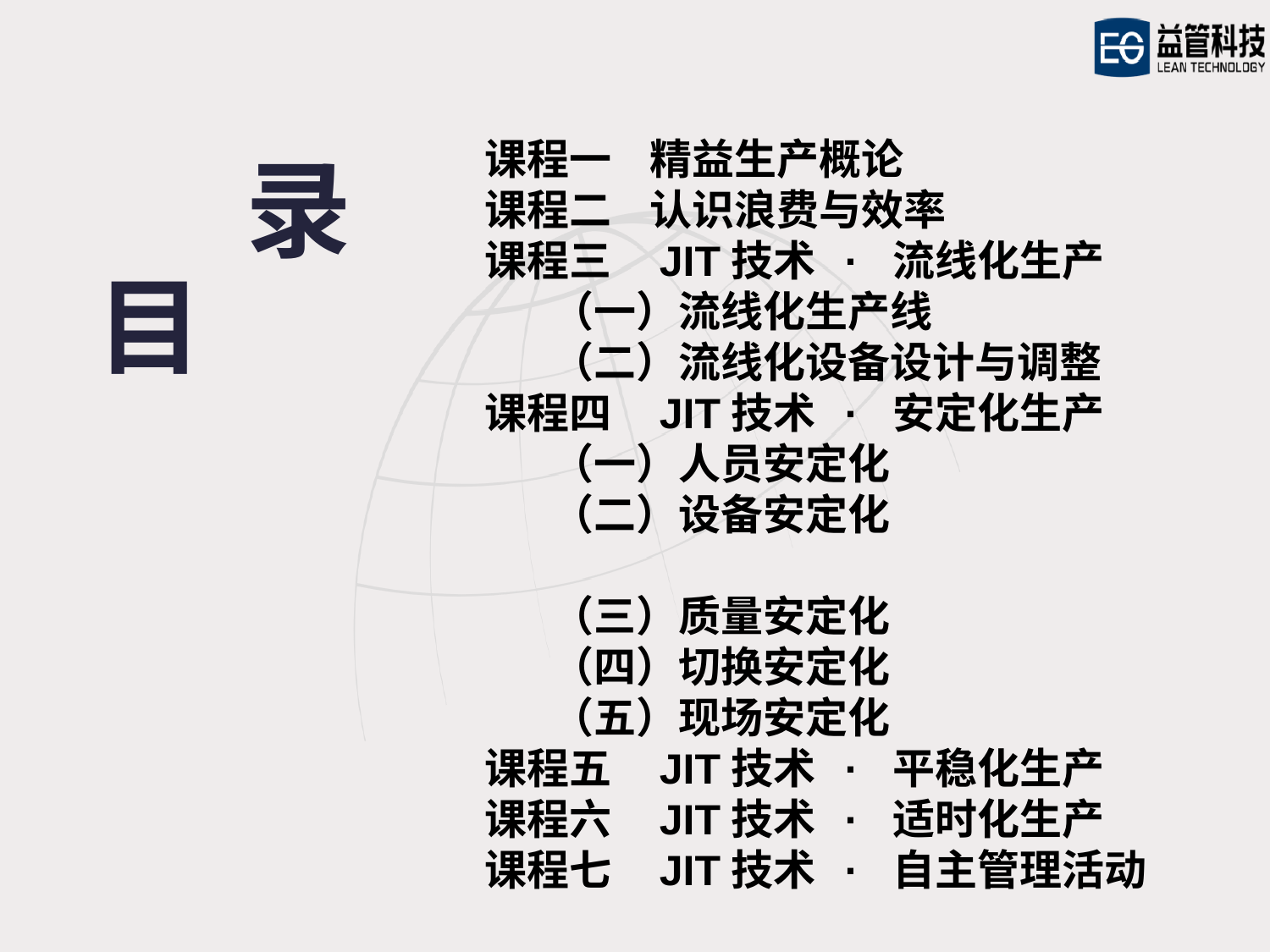

课程一    精益生产概论
课程二    认识浪费与效率
课程三    JIT技术  ·  流线化生产
      （一）流线化生产线
      （二）流线化设备设计与调整
课程四    JIT技术  ·  安定化生产
      （一）人员安定化
      （二）设备安定化

      （三）质量安定化
      （四）切换安定化
      （五）现场安定化
课程五    JIT技术  ·  平稳化生产
课程六    JIT技术  ·  适时化生产
课程七    JIT技术  ·  自主管理活动
录

目